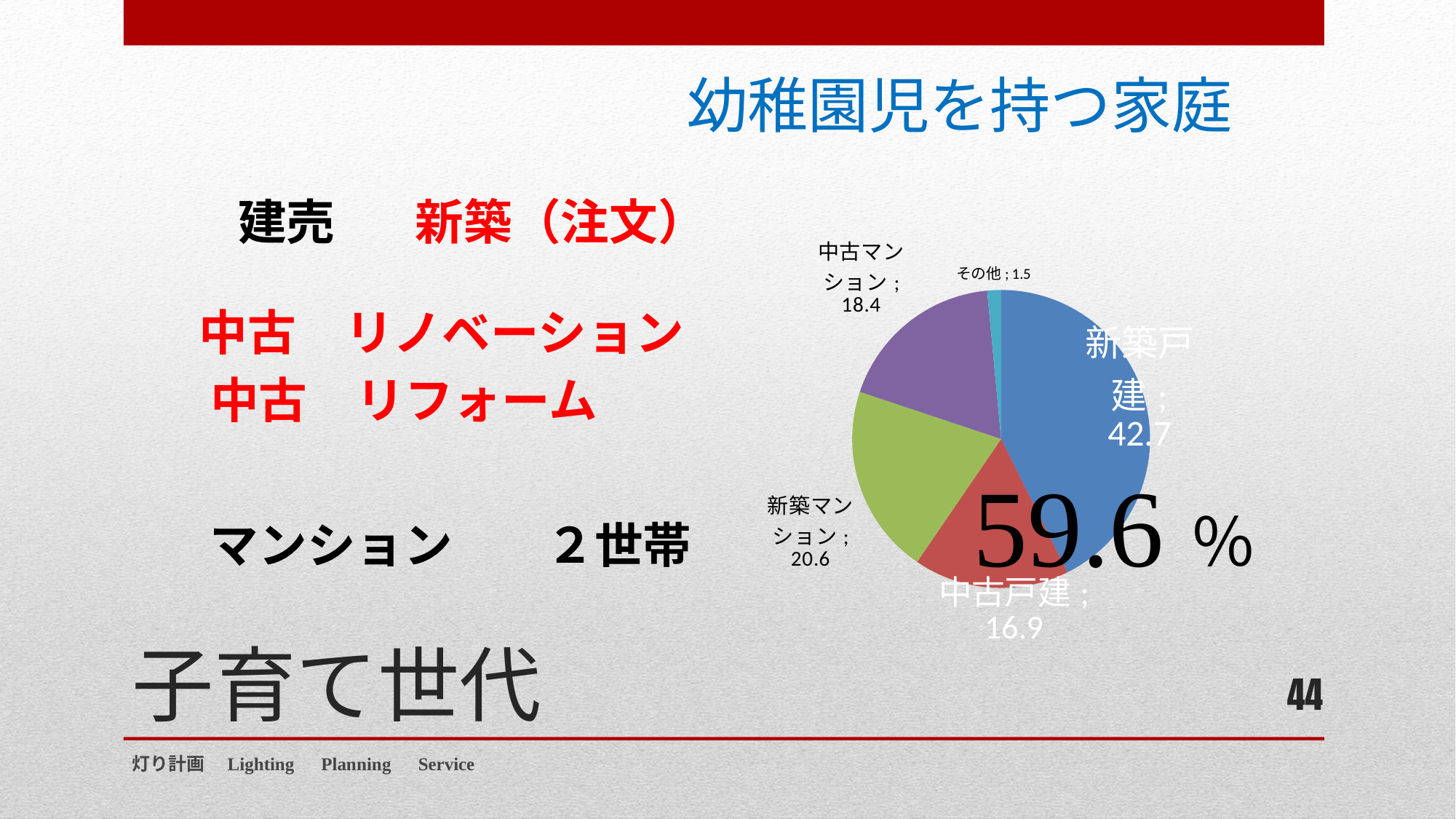

幼稚園児を持つ家庭
建売
新築（注文）

### Chart

| Category |  |
|---|---|
| 新築戸建 | 42.7 |
| 中古戸建 | 16.9 |
| 新築マンション | 20.6 |
| 中古マンション | 18.4 |
| その他 | 1.5 |
中古　リノベーション
中古　リフォーム
59.6％
マンション
２世帯
# 子育て世代
44
灯り計画　Lighting　Planning　Service